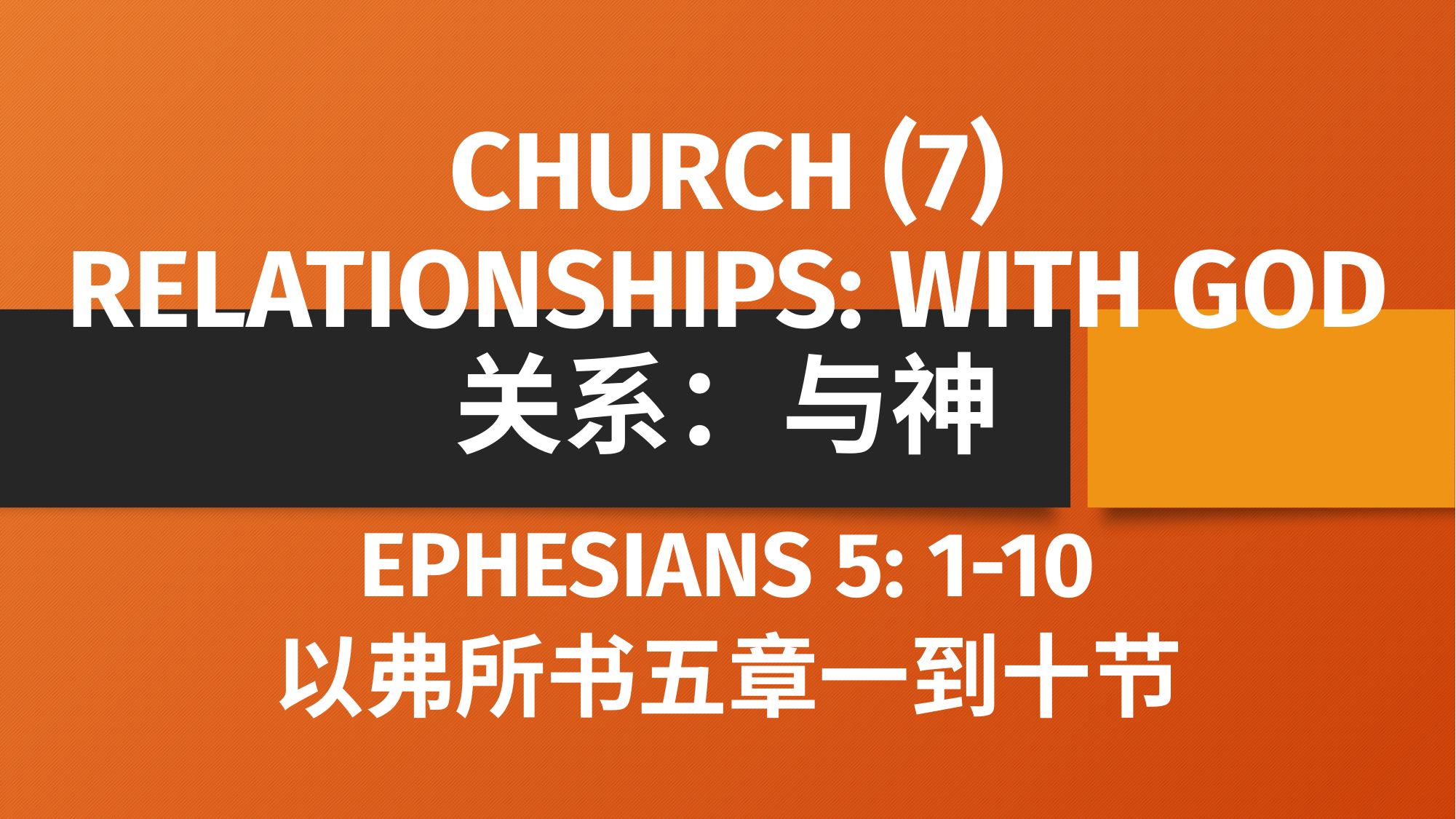

# CHURCH (7) RELATIONSHIPS: WITH GOD 关系：与神
EPHESIANS 5: 1-10
以弗所书五章一到十节